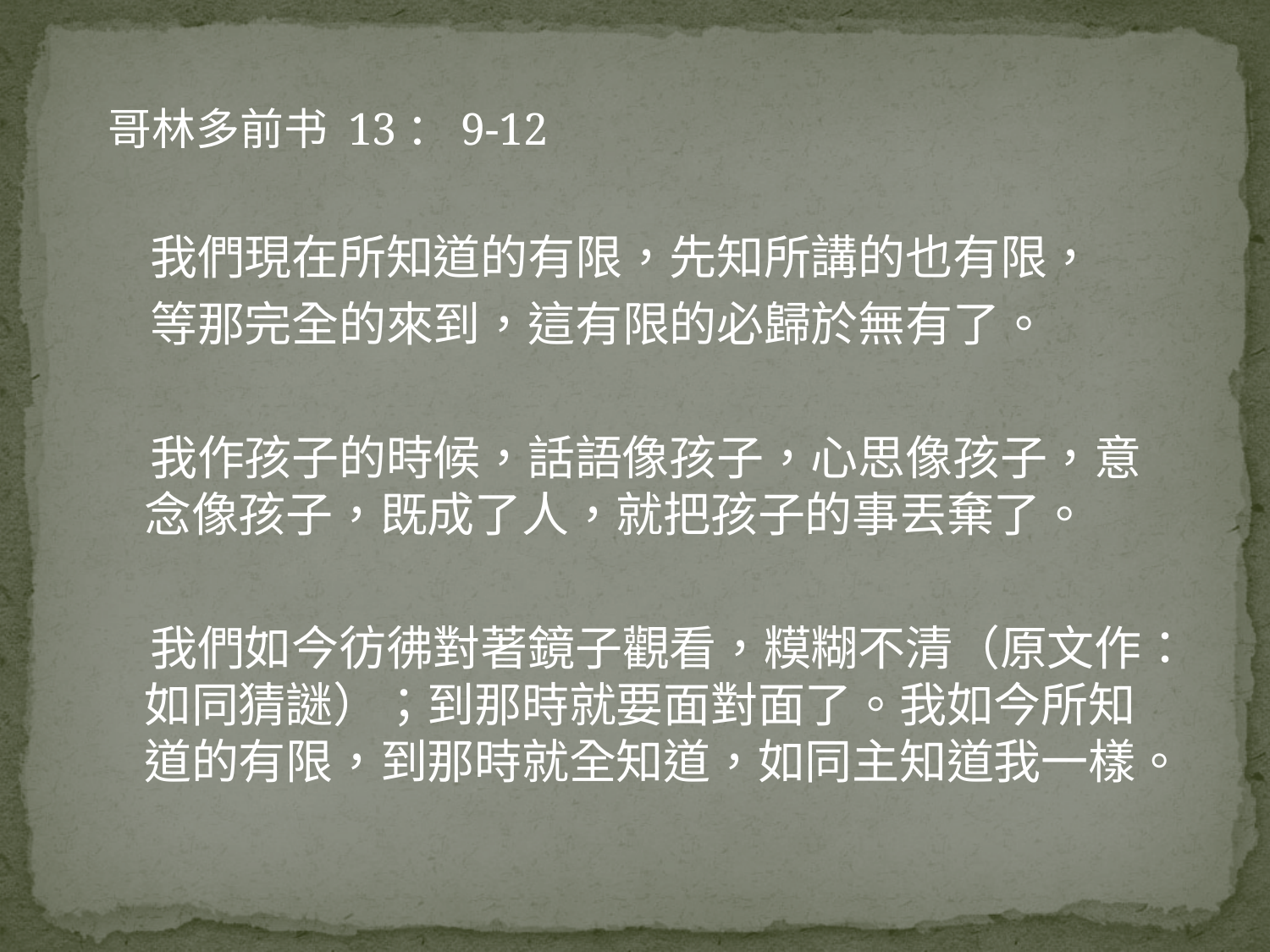

哥林多前书 13：9-12

   我們現在所知道的有限，先知所講的也有限，
   等那完全的來到，這有限的必歸於無有了。

   我作孩子的時候，話語像孩子，心思像孩子，意念像孩子，既成了人，就把孩子的事丟棄了。

   我們如今彷彿對著鏡子觀看，糢糊不清（原文作：如同猜謎）；到那時就要面對面了。我如今所知道的有限，到那時就全知道，如同主知道我一樣。